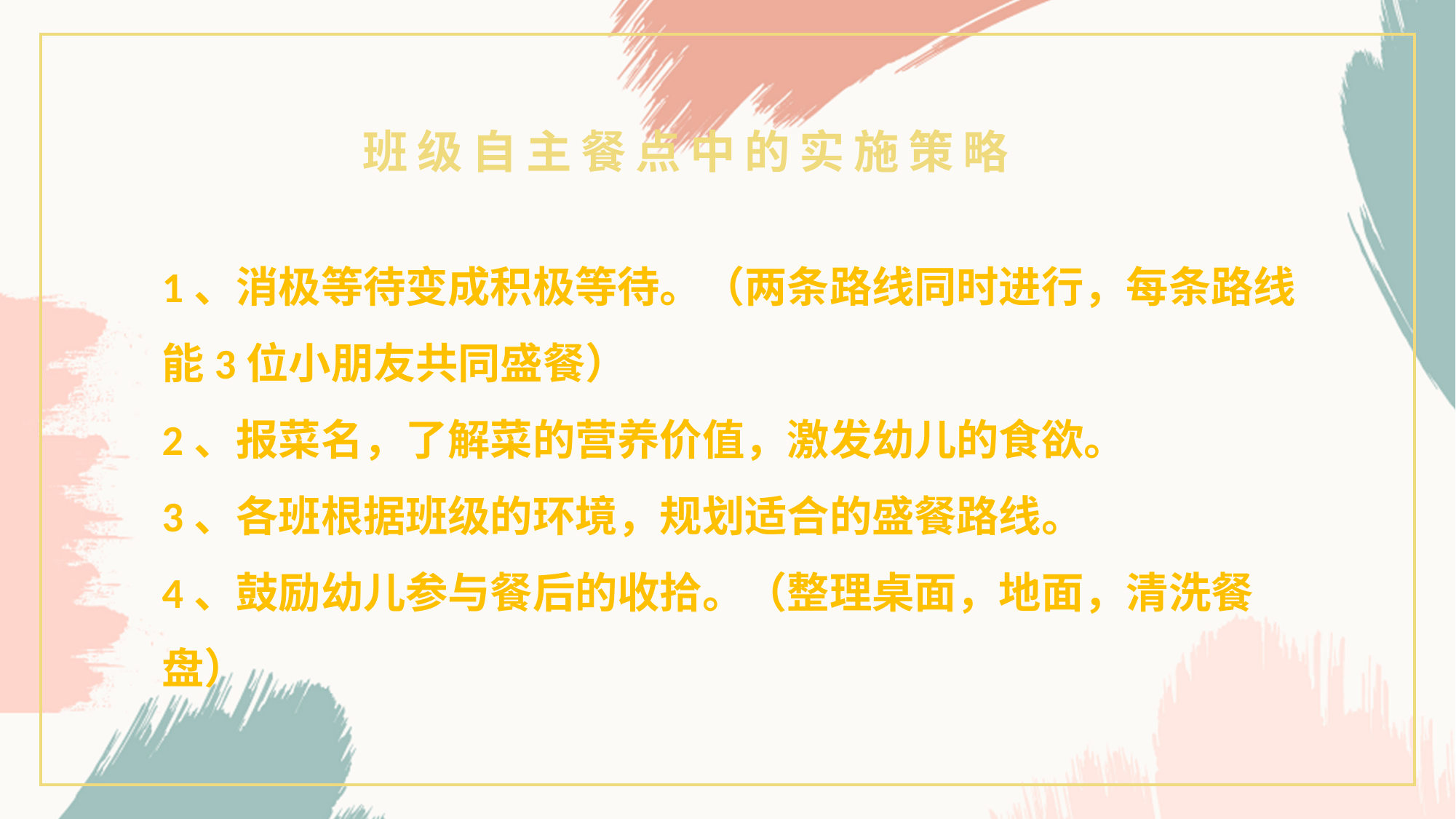

班级自主餐点中的实施策略
1、消极等待变成积极等待。（两条路线同时进行，每条路线能3位小朋友共同盛餐）
2、报菜名，了解菜的营养价值，激发幼儿的食欲。
3、各班根据班级的环境，规划适合的盛餐路线。
4、鼓励幼儿参与餐后的收拾。（整理桌面，地面，清洗餐盘）